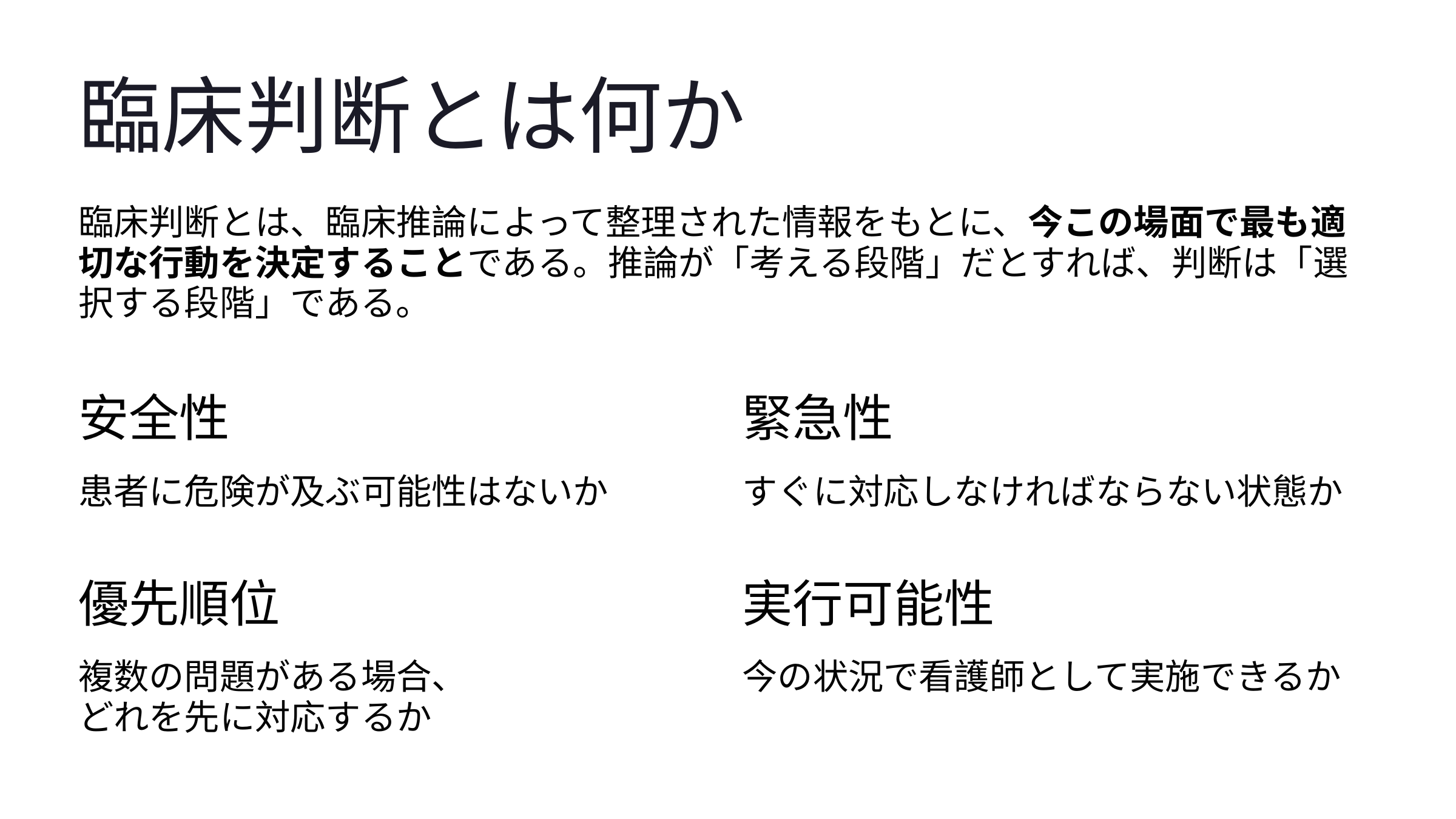

臨床判断とは何か
臨床判断とは、臨床推論によって整理された情報をもとに、今この場面で最も適切な行動を決定することである。推論が「考える段階」だとすれば、判断は「選択する段階」である。
安全性
緊急性
患者に危険が及ぶ可能性はないか
すぐに対応しなければならない状態か
優先順位
実行可能性
複数の問題がある場合、
どれを先に対応するか
今の状況で看護師として実施できるか